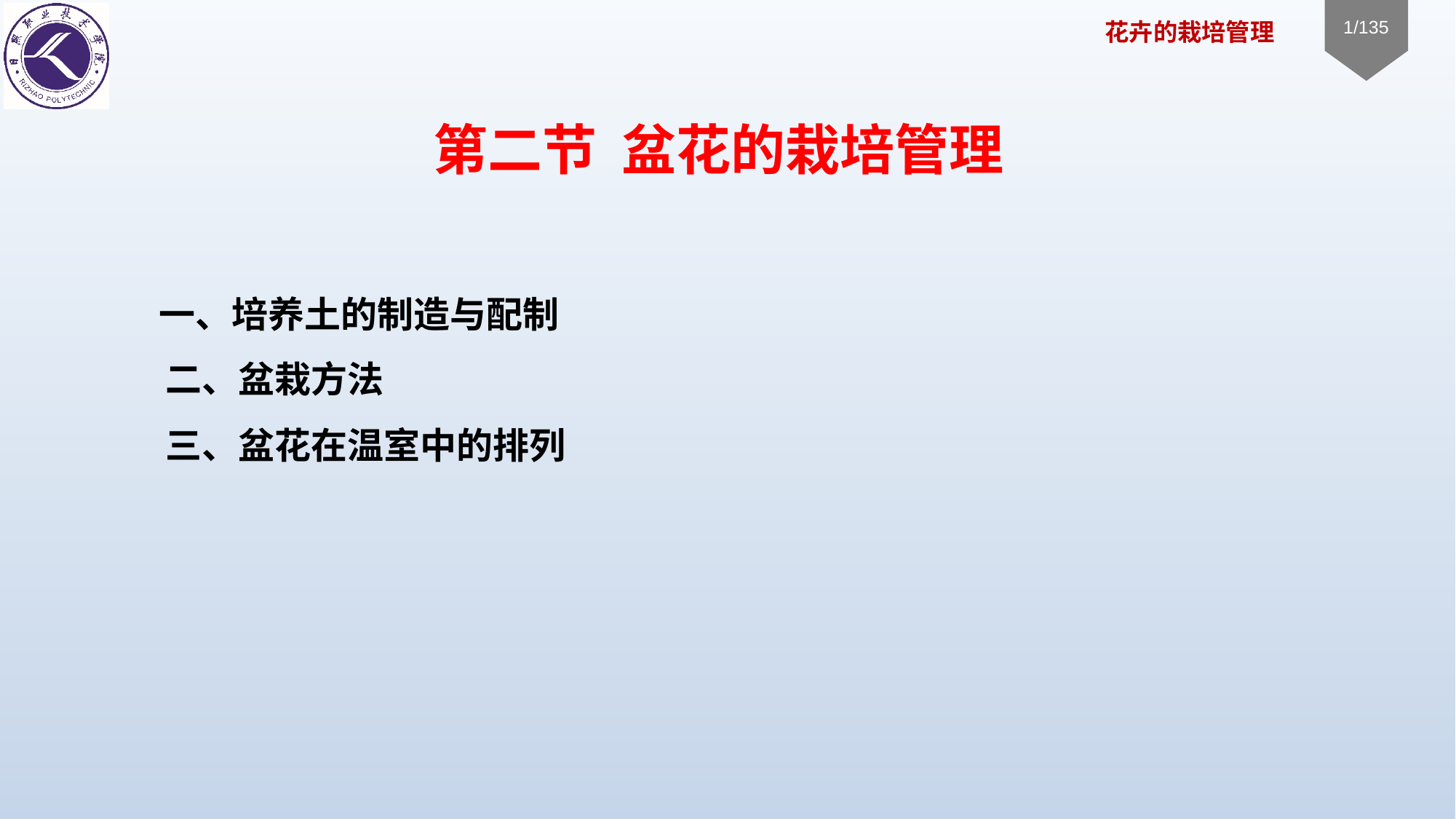

# 第二节  盆花的栽培管理
       一、培养土的制造与配制
　　二、盆栽方法
　　三、盆花在温室中的排列